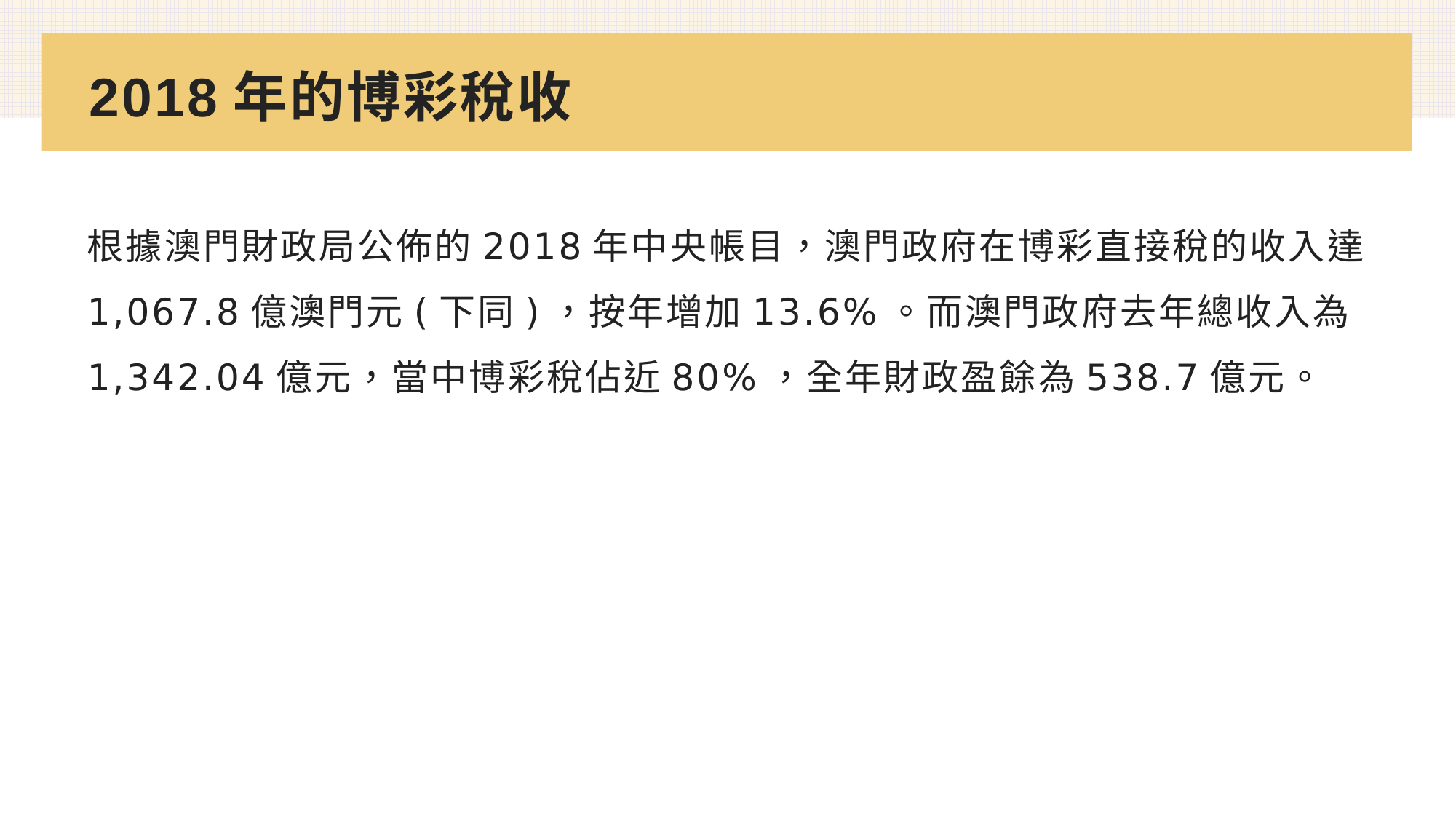

# 2018年的博彩稅收
根據澳門財政局公佈的2018年中央帳目，澳門政府在博彩直接稅的收入達1,067.8億澳門元(下同)，按年增加13.6%。而澳門政府去年總收入為1,342.04億元，當中博彩稅佔近80%，全年財政盈餘為538.7億元。